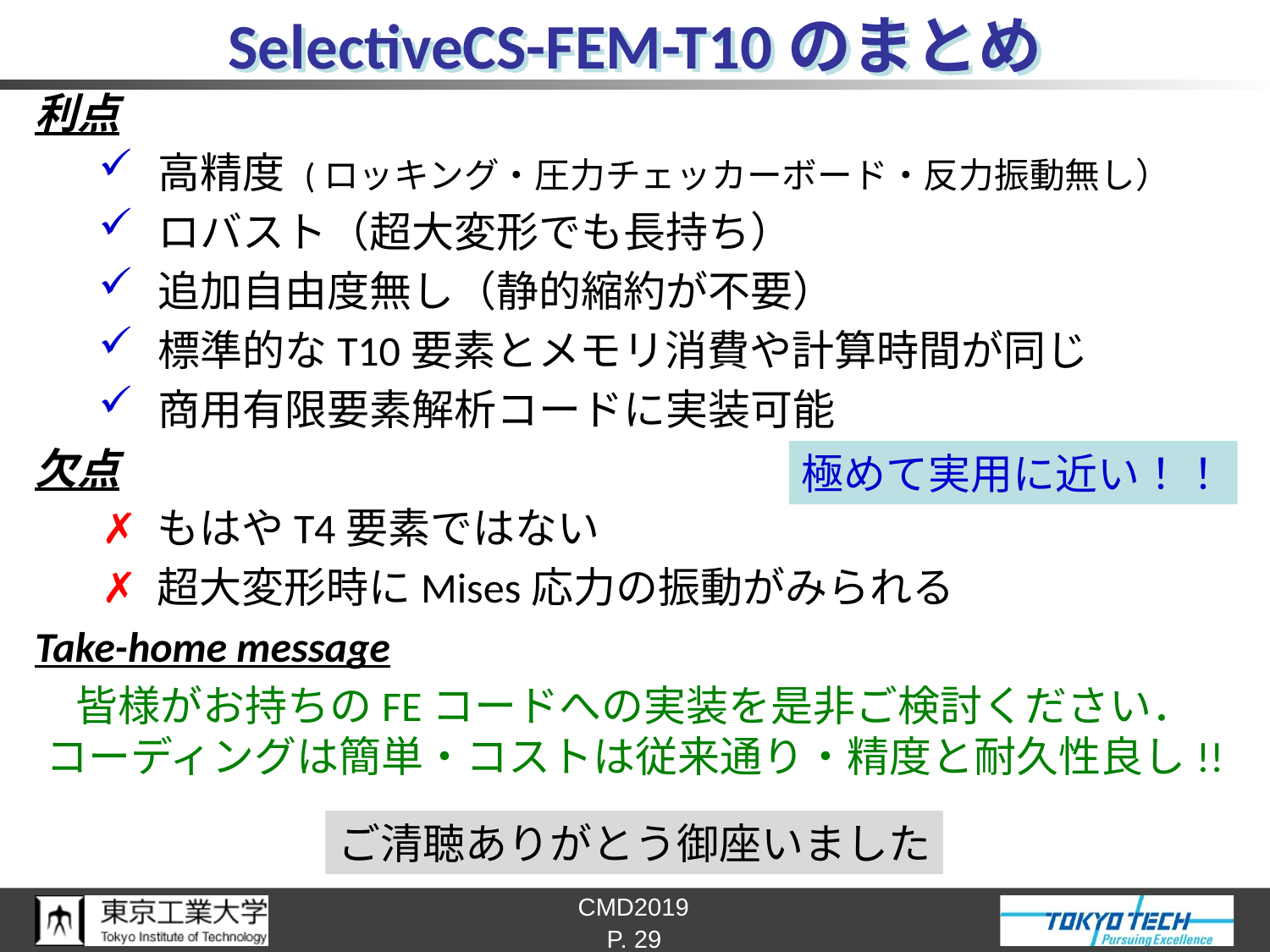

# SelectiveCS-FEM-T10のまとめ
利点
 高精度 (ロッキング・圧力チェッカーボード・反力振動無し）
 ロバスト（超大変形でも長持ち）
 追加自由度無し（静的縮約が不要）
 標準的なT10要素とメモリ消費や計算時間が同じ
 商用有限要素解析コードに実装可能
欠点
       ✗ もはやT4要素ではない
       ✗ 超大変形時にMises応力の振動がみられる
Take-home message
皆様がお持ちのFEコードへの実装を是非ご検討ください．
コーディングは簡単・コストは従来通り・精度と耐久性良し!!
極めて実用に近い！！
ご清聴ありがとう御座いました
P. 29